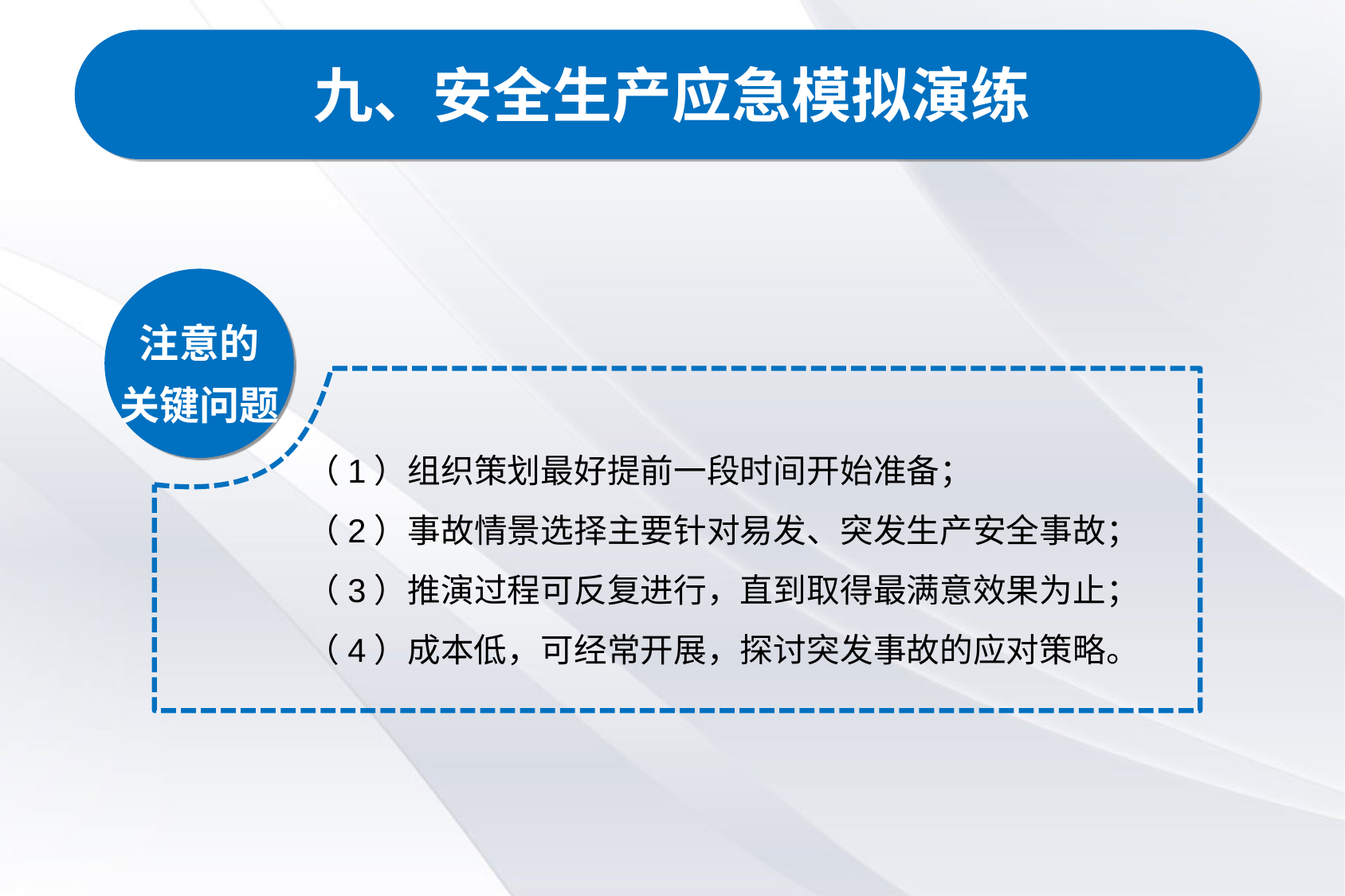

# 九、安全生产应急模拟演练

注意的
关键问题

（1）组织策划最好提前一段时间开始准备；
（2）事故情景选择主要针对易发、突发生产安全事故；
（3）推演过程可反复进行，直到取得最满意效果为止；
（4）成本低，可经常开展，探讨突发事故的应对策略。